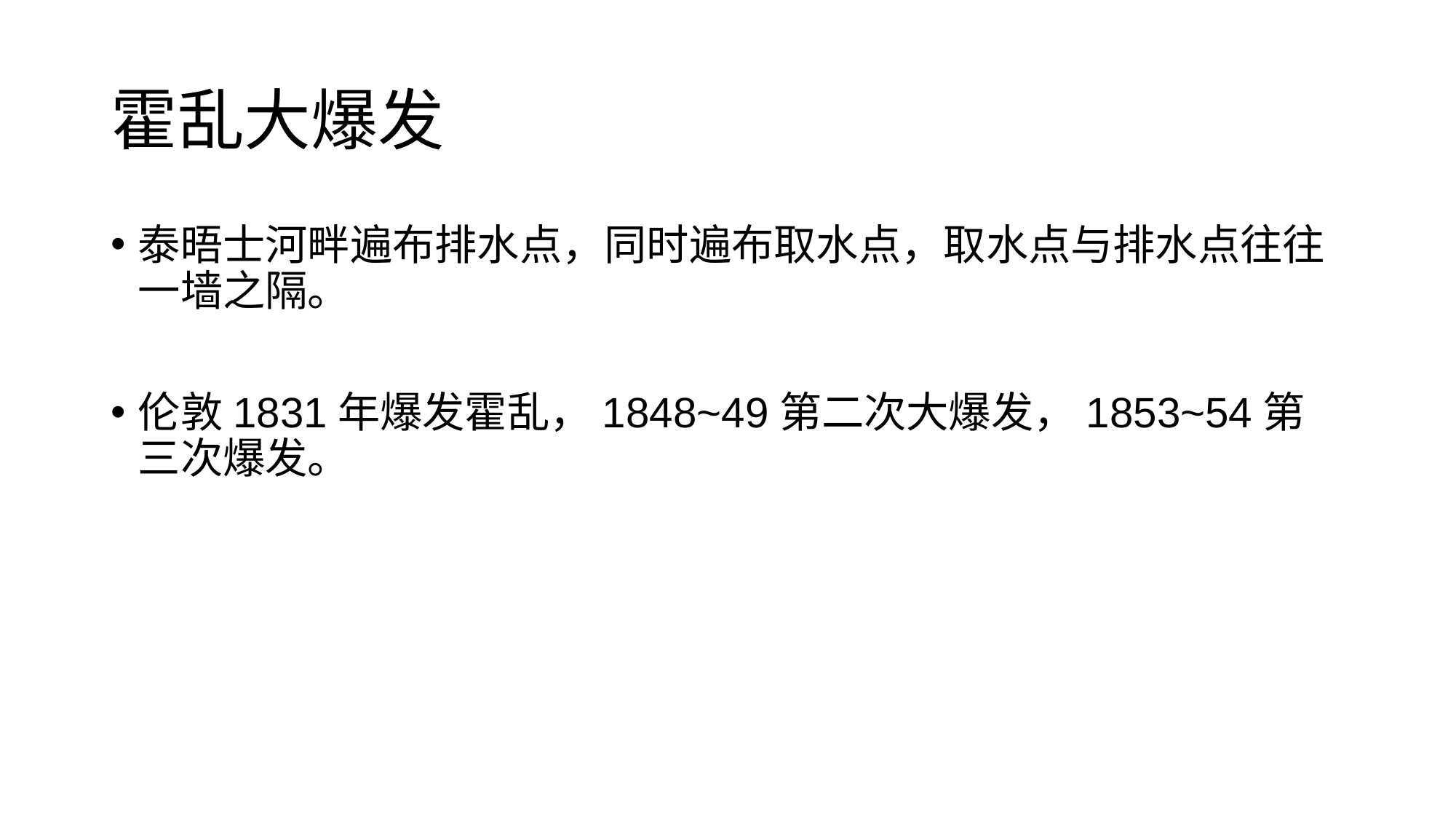

# 霍乱大爆发
泰晤士河畔遍布排水点，同时遍布取水点，取水点与排水点往往一墙之隔。

伦敦1831年爆发霍乱，1848~49第二次大爆发，1853~54第三次爆发。